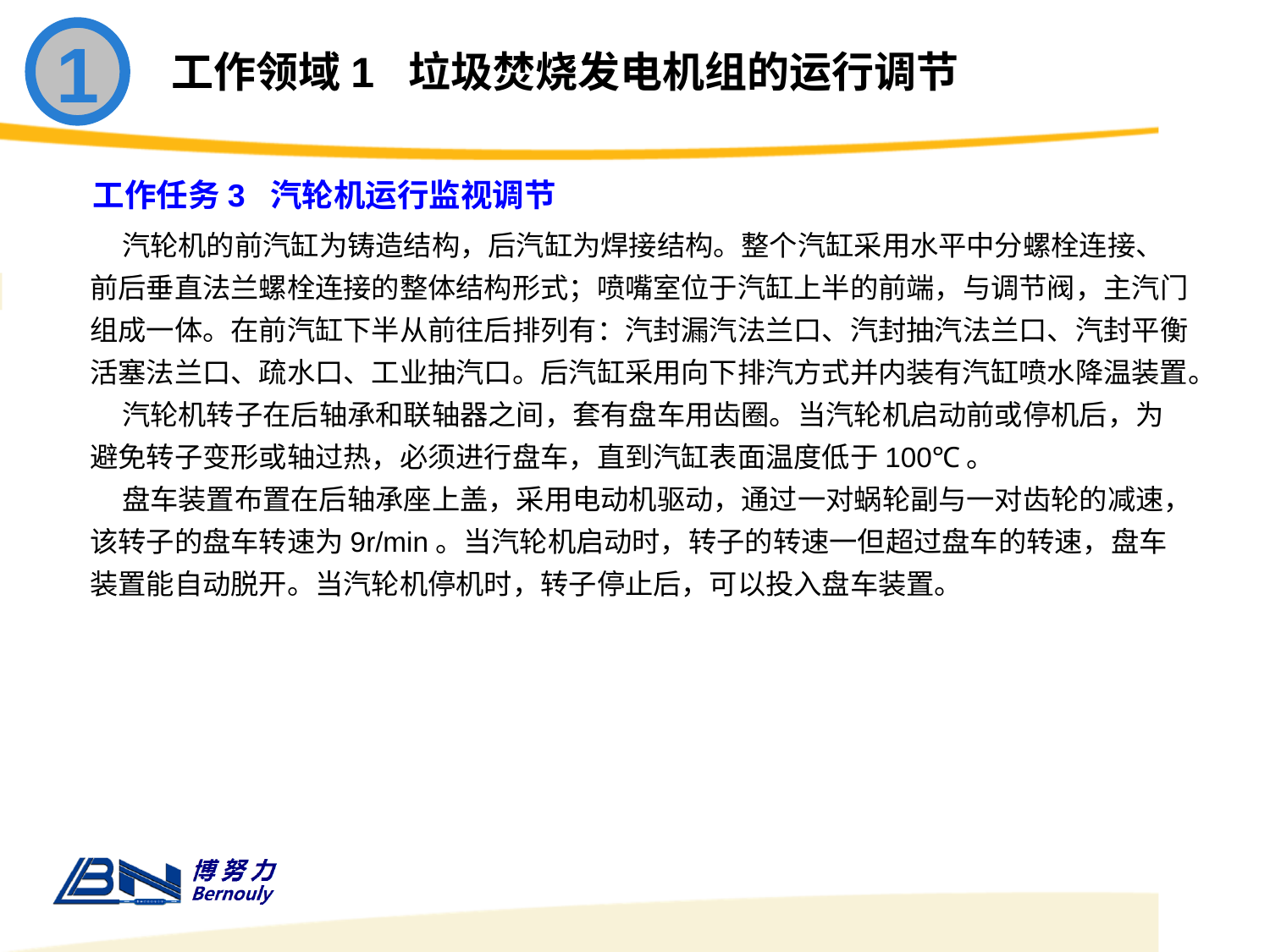

1
工作领域1  垃圾焚烧发电机组的运行调节
工作任务3  汽轮机运行监视调节
    汽轮机的前汽缸为铸造结构，后汽缸为焊接结构。整个汽缸采用水平中分螺栓连接、前后垂直法兰螺栓连接的整体结构形式；喷嘴室位于汽缸上半的前端，与调节阀，主汽门组成一体。在前汽缸下半从前往后排列有：汽封漏汽法兰口、汽封抽汽法兰口、汽封平衡活塞法兰口、疏水口、工业抽汽口。后汽缸采用向下排汽方式并内装有汽缸喷水降温装置。
    汽轮机转子在后轴承和联轴器之间，套有盘车用齿圈。当汽轮机启动前或停机后，为避免转子变形或轴过热，必须进行盘车，直到汽缸表面温度低于100℃。
    盘车装置布置在后轴承座上盖，采用电动机驱动，通过一对蜗轮副与一对齿轮的减速，该转子的盘车转速为9r/min。当汽轮机启动时，转子的转速一但超过盘车的转速，盘车装置能自动脱开。当汽轮机停机时，转子停止后，可以投入盘车装置。